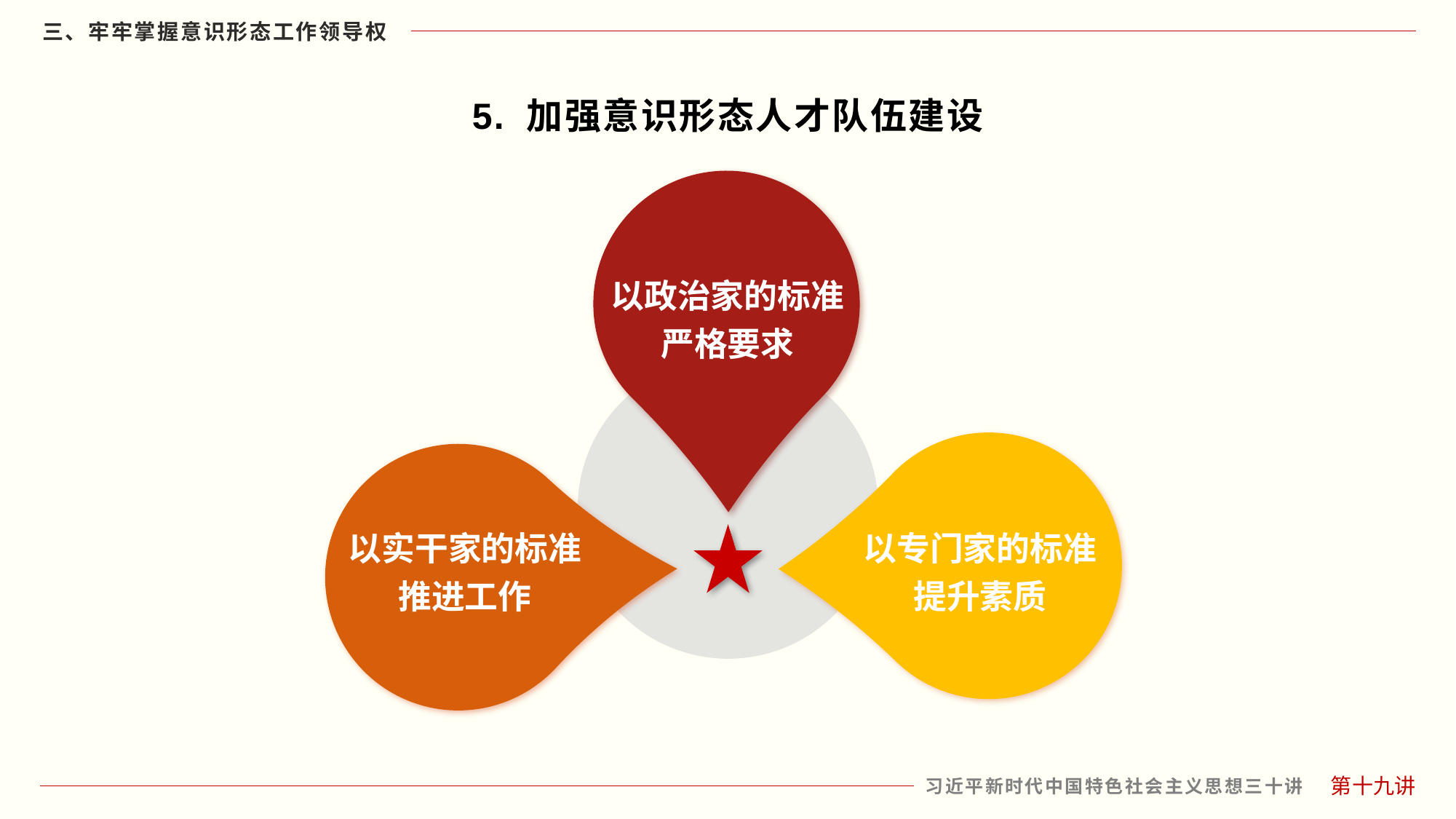

5. 加强意识形态人才队伍建设

以政治家的标准
严格要求

以实干家的标准
推进工作
以专门家的标准
提升素质